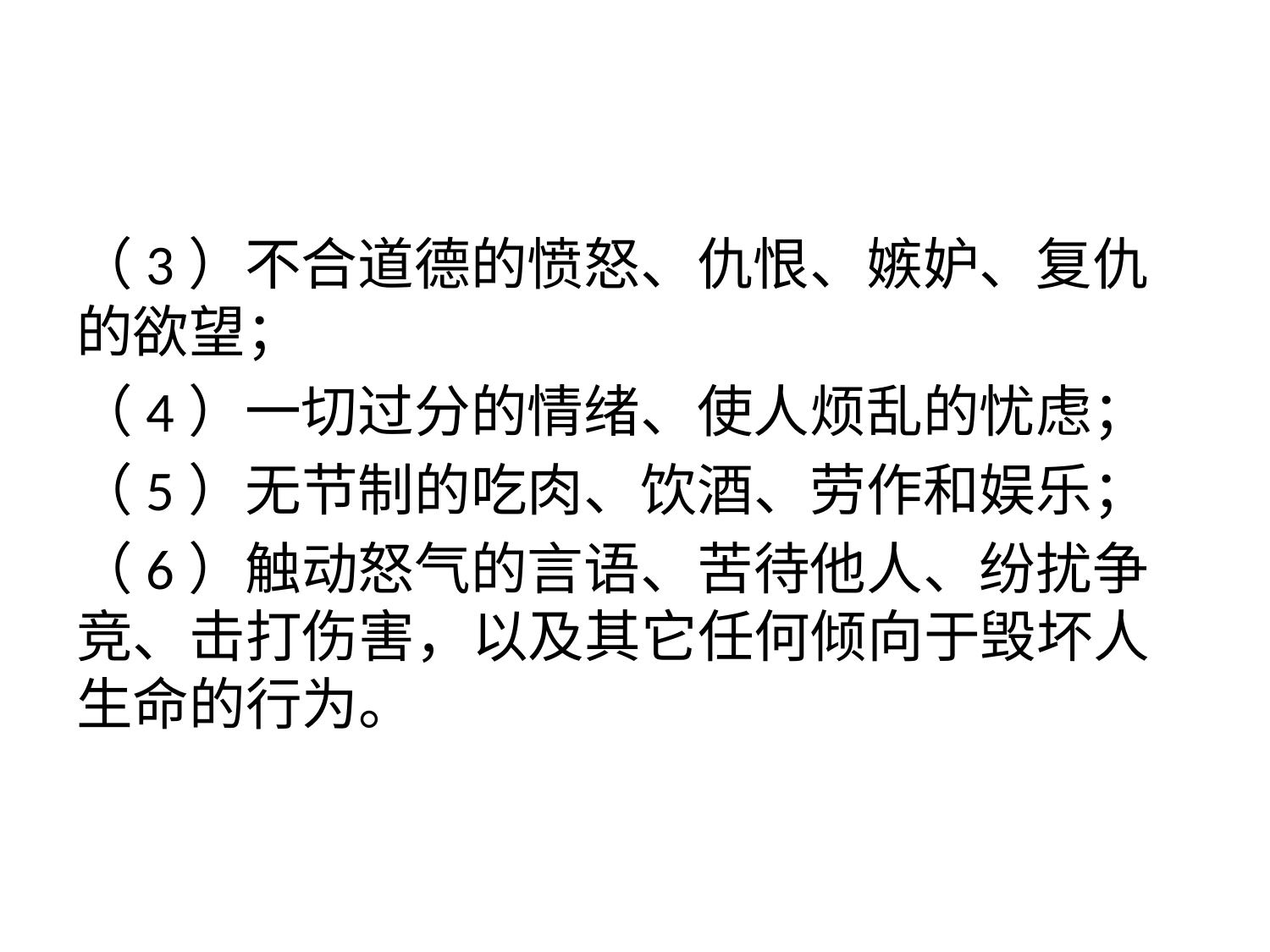

#
（3）不合道德的愤怒、仇恨、嫉妒、复仇的欲望；
（4）一切过分的情绪、使人烦乱的忧虑；
（5）无节制的吃肉、饮酒、劳作和娱乐；
（6）触动怒气的言语、苦待他人、纷扰争竞、击打伤害，以及其它任何倾向于毁坏人生命的行为。